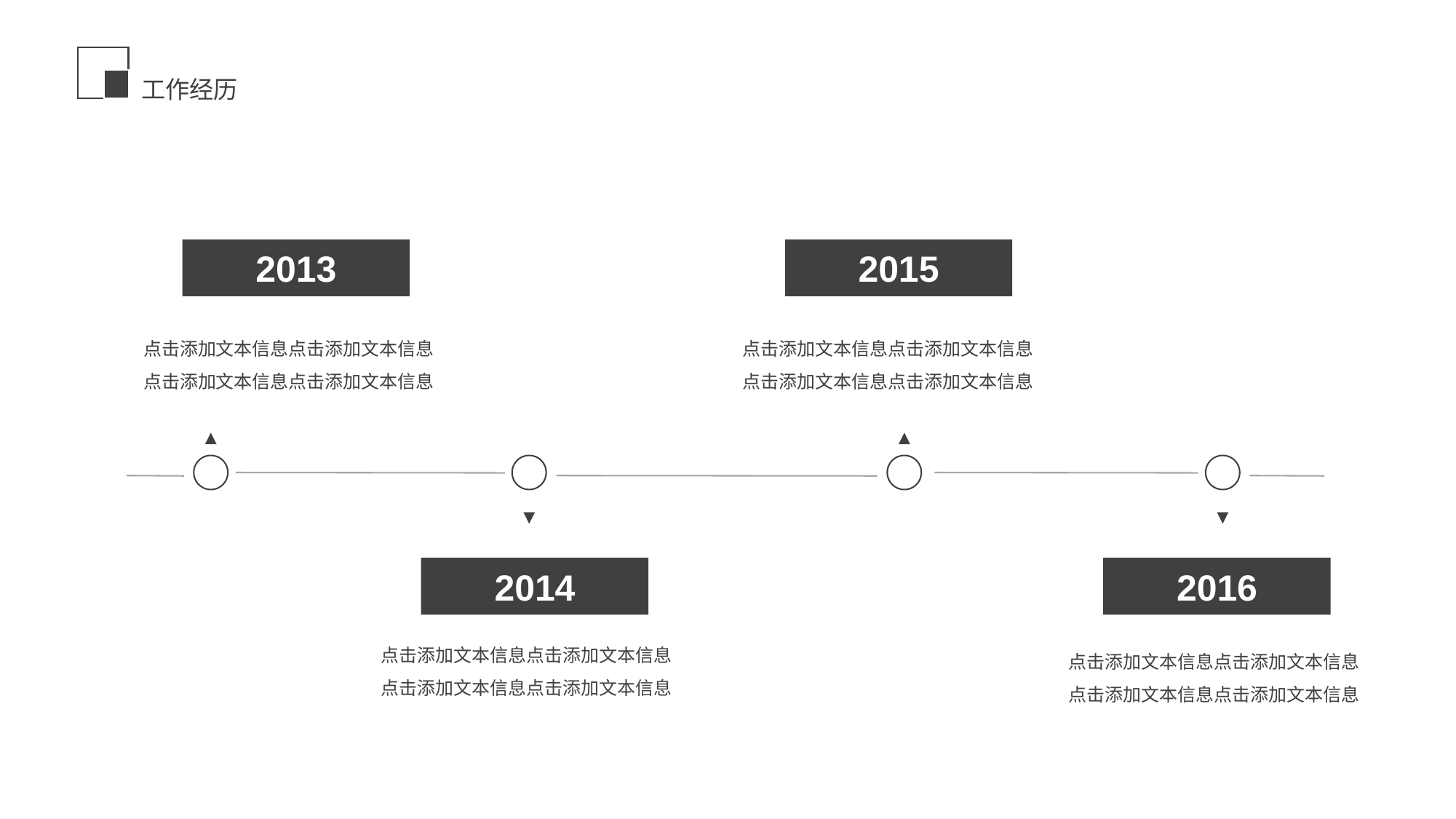

工作经历
2013
2015
点击添加文本信息点击添加文本信息
点击添加文本信息点击添加文本信息
点击添加文本信息点击添加文本信息
点击添加文本信息点击添加文本信息

2014
2016
点击添加文本信息点击添加文本信息
点击添加文本信息点击添加文本信息
点击添加文本信息点击添加文本信息
点击添加文本信息点击添加文本信息